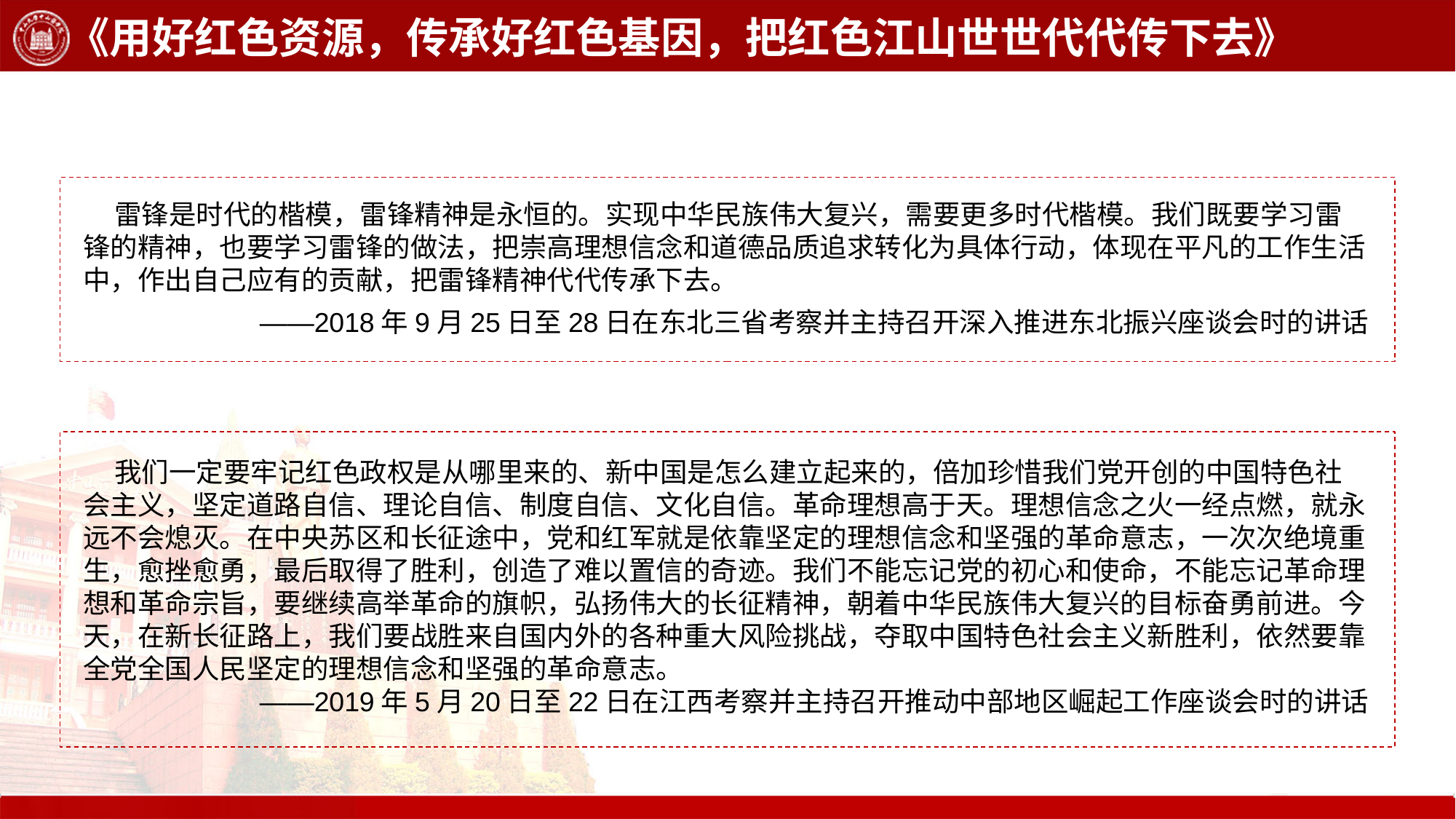

《用好红色资源，传承好红色基因，把红色江山世世代代传下去》

    雷锋是时代的楷模，雷锋精神是永恒的。实现中华民族伟大复兴，需要更多时代楷模。我们既要学习雷锋的精神，也要学习雷锋的做法，把崇高理想信念和道德品质追求转化为具体行动，体现在平凡的工作生活中，作出自己应有的贡献，把雷锋精神代代传承下去。
——2018年9月25日至28日在东北三省考察并主持召开深入推进东北振兴座谈会时的讲话

    我们一定要牢记红色政权是从哪里来的、新中国是怎么建立起来的，倍加珍惜我们党开创的中国特色社会主义，坚定道路自信、理论自信、制度自信、文化自信。革命理想高于天。理想信念之火一经点燃，就永远不会熄灭。在中央苏区和长征途中，党和红军就是依靠坚定的理想信念和坚强的革命意志，一次次绝境重生，愈挫愈勇，最后取得了胜利，创造了难以置信的奇迹。我们不能忘记党的初心和使命，不能忘记革命理想和革命宗旨，要继续高举革命的旗帜，弘扬伟大的长征精神，朝着中华民族伟大复兴的目标奋勇前进。今天，在新长征路上，我们要战胜来自国内外的各种重大风险挑战，夺取中国特色社会主义新胜利，依然要靠全党全国人民坚定的理想信念和坚强的革命意志。
——2019年5月20日至22日在江西考察并主持召开推动中部地区崛起工作座谈会时的讲话